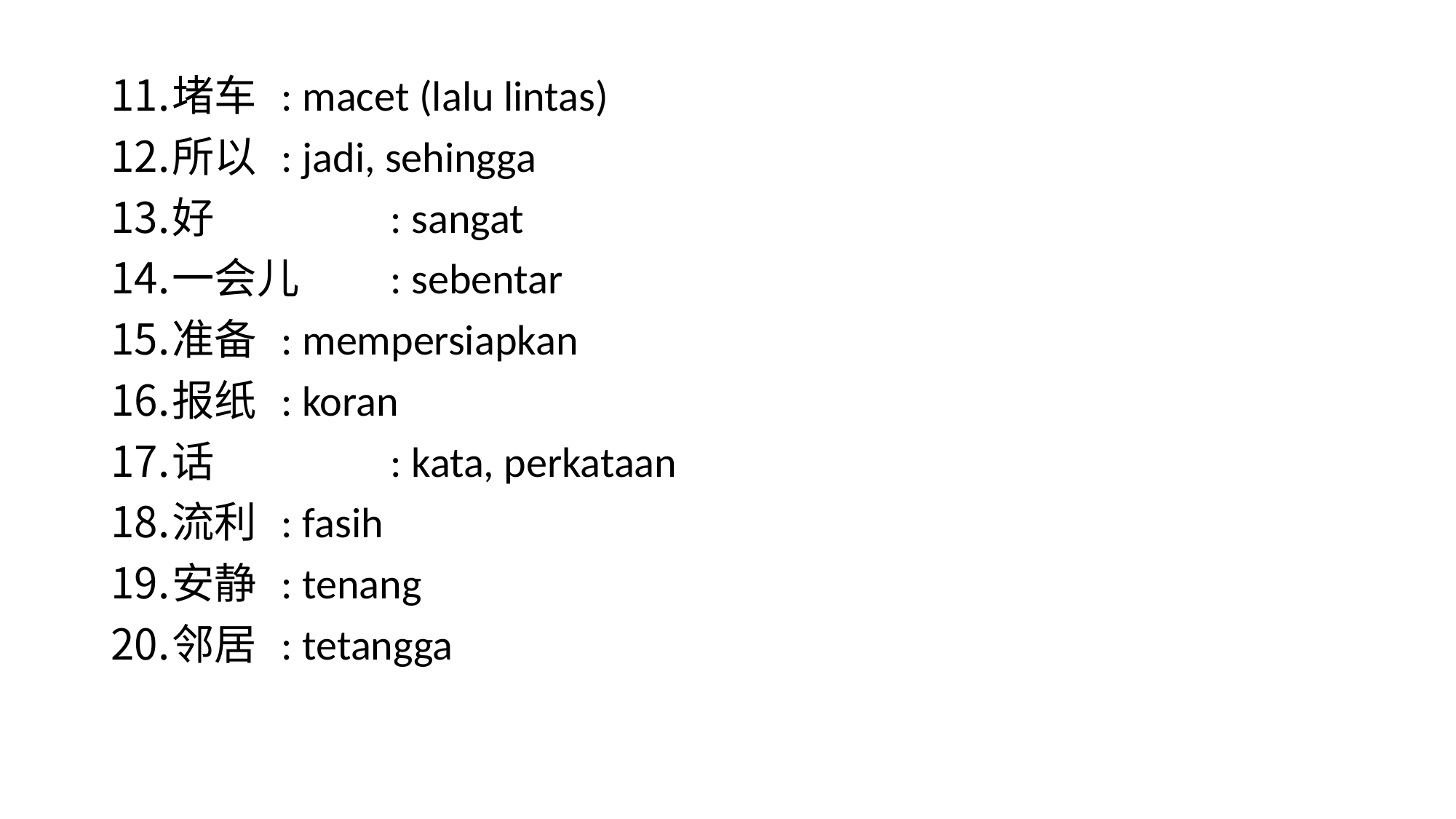

堵车	: macet (lalu lintas)
所以	: jadi, sehingga
好		: sangat
一会儿	: sebentar
准备	: mempersiapkan
报纸	: koran
话		: kata, perkataan
流利	: fasih
安静	: tenang
邻居	: tetangga